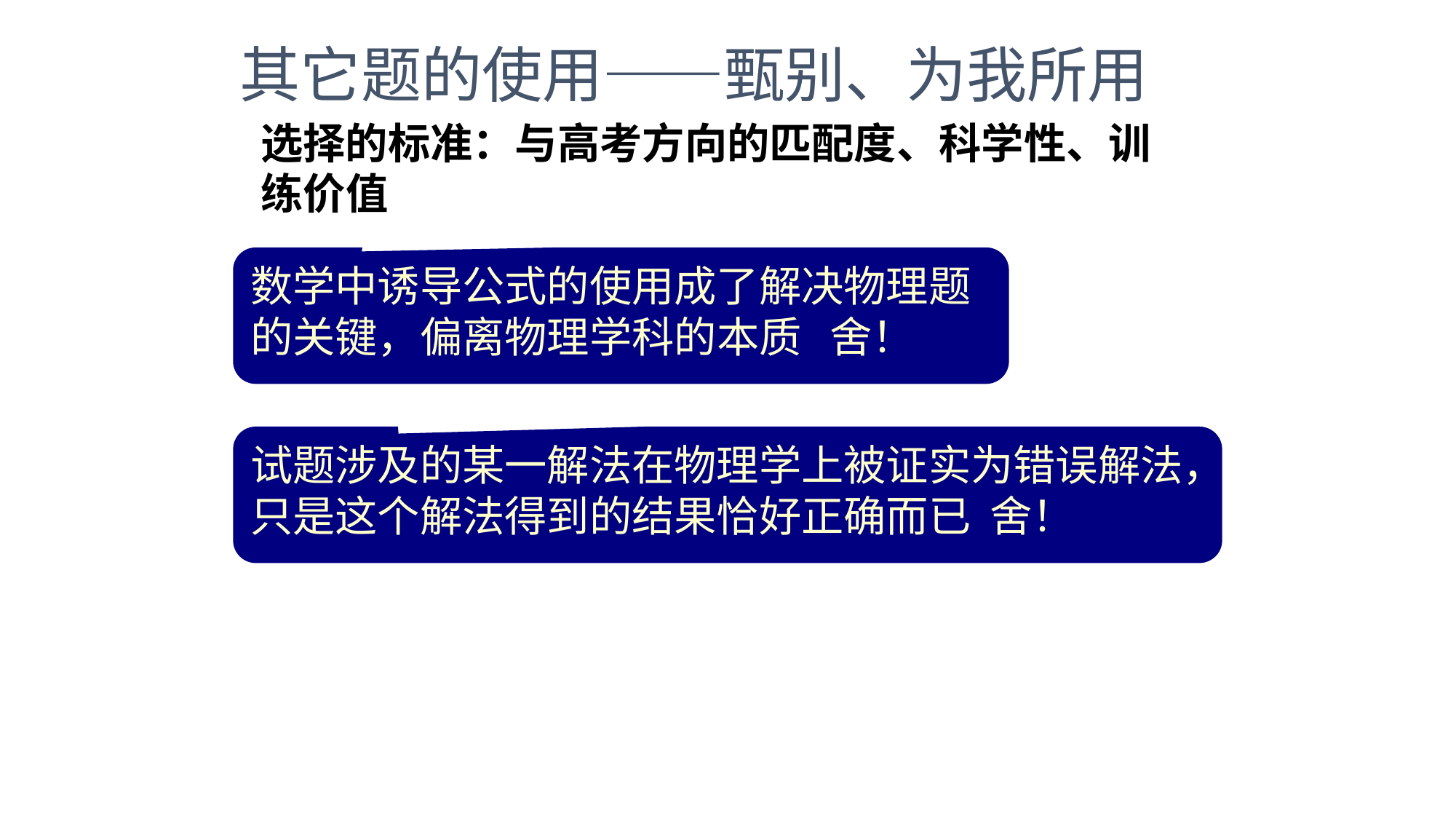

其它题的使用——甄别、为我所用
选择的标准：与高考方向的匹配度、科学性、训练价值
数学中诱导公式的使用成了解决物理题的关键，偏离物理学科的本质   舍！
试题涉及的某一解法在物理学上被证实为错误解法，只是这个解法得到的结果恰好正确而已  舍！